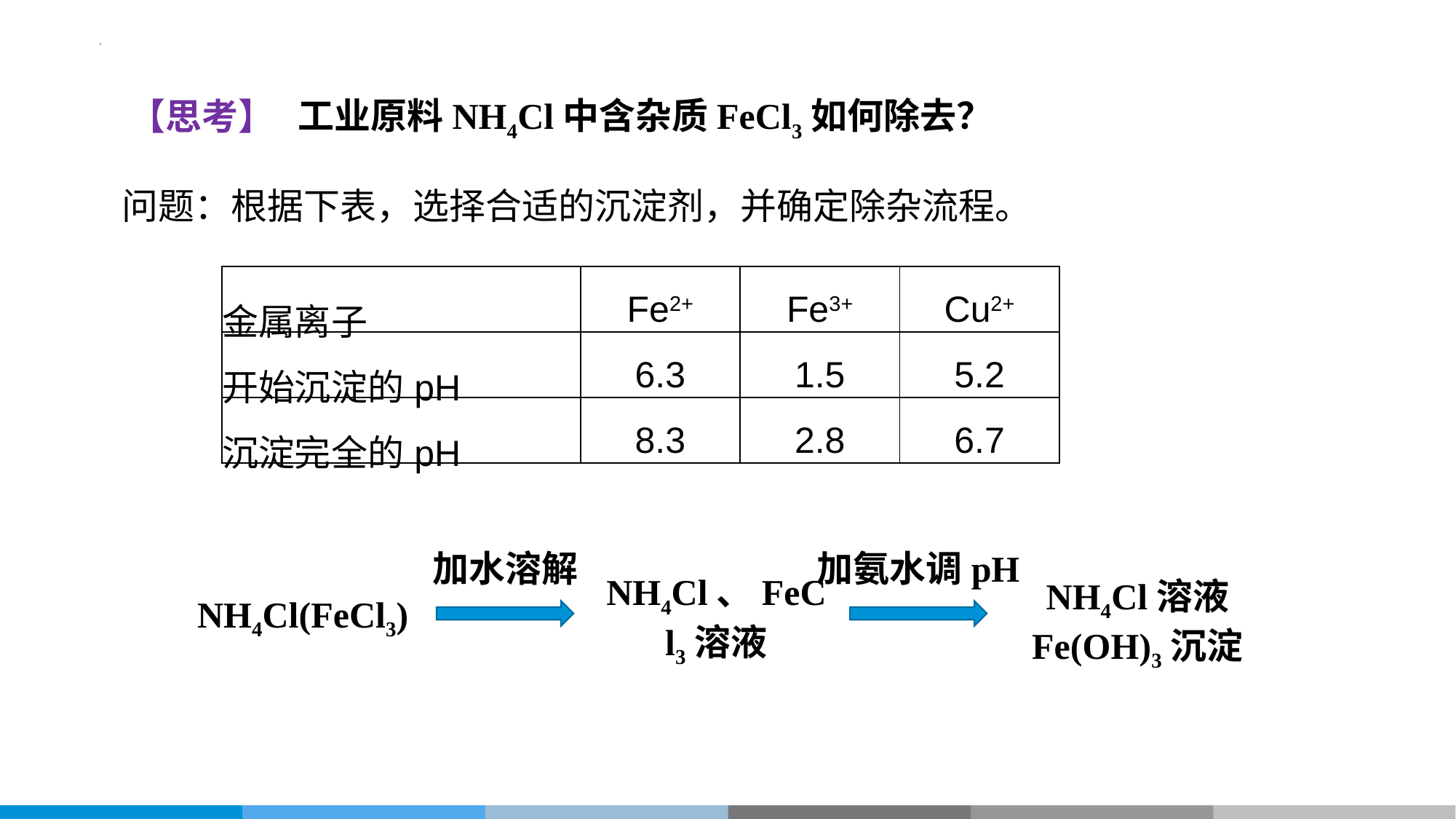

工业原料NH4Cl中含杂质FeCl3如何除去？
【思考】
问题：根据下表，选择合适的沉淀剂，并确定除杂流程。
| 金属离子 | Fe2+ | Fe3+ | Cu2+ |
| --- | --- | --- | --- |
| 开始沉淀的pH | 6.3 | 1.5 | 5.2 |
| 沉淀完全的pH | 8.3 | 2.8 | 6.7 |
加水溶解
加氨水调pH
NH4Cl、FeCl3溶液
NH4Cl溶液
Fe(OH)3沉淀
NH4Cl(FeCl3)